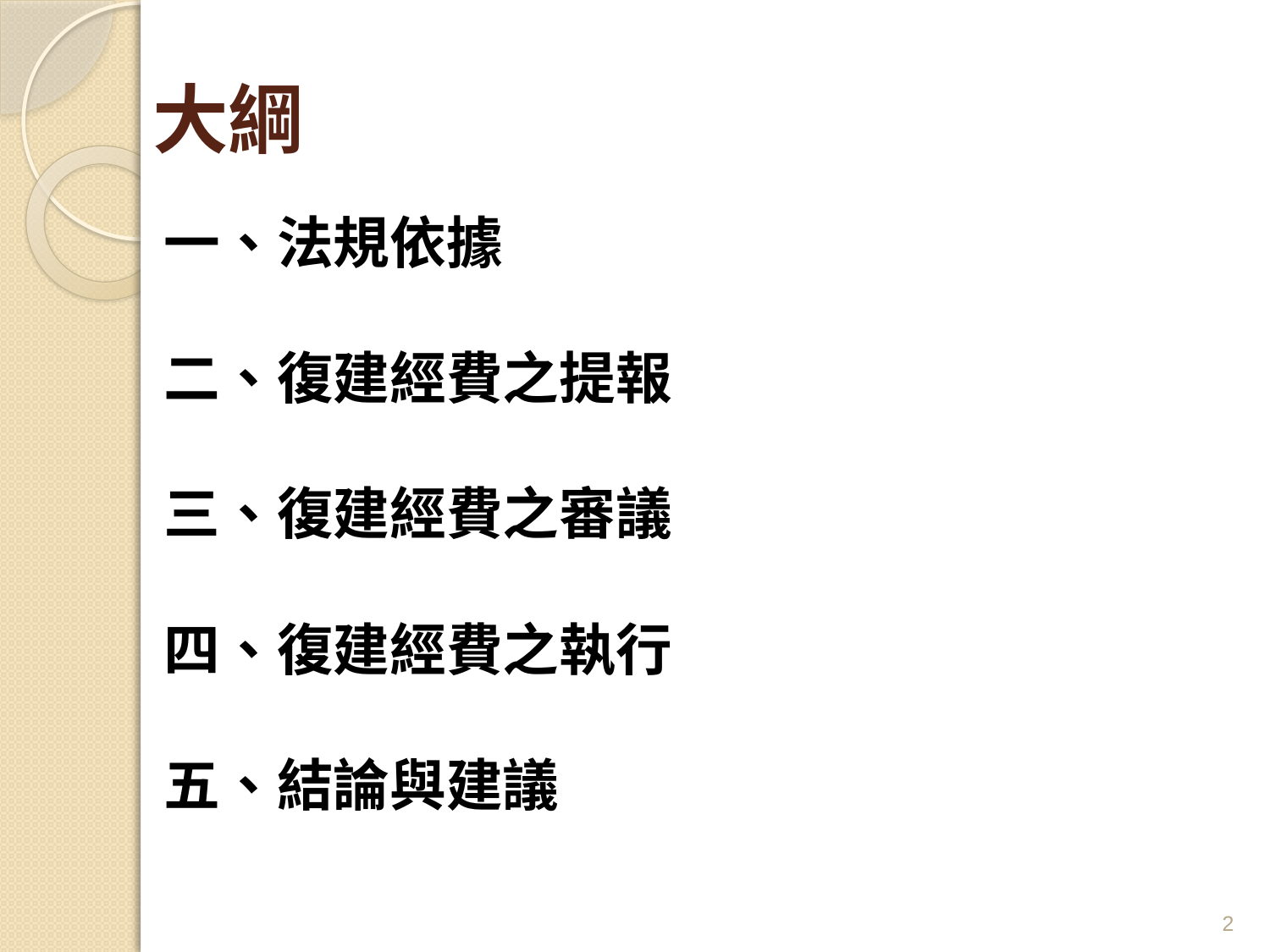

# 大綱
一、法規依據

二、復建經費之提報

三、復建經費之審議

四、復建經費之執行

五、結論與建議
2